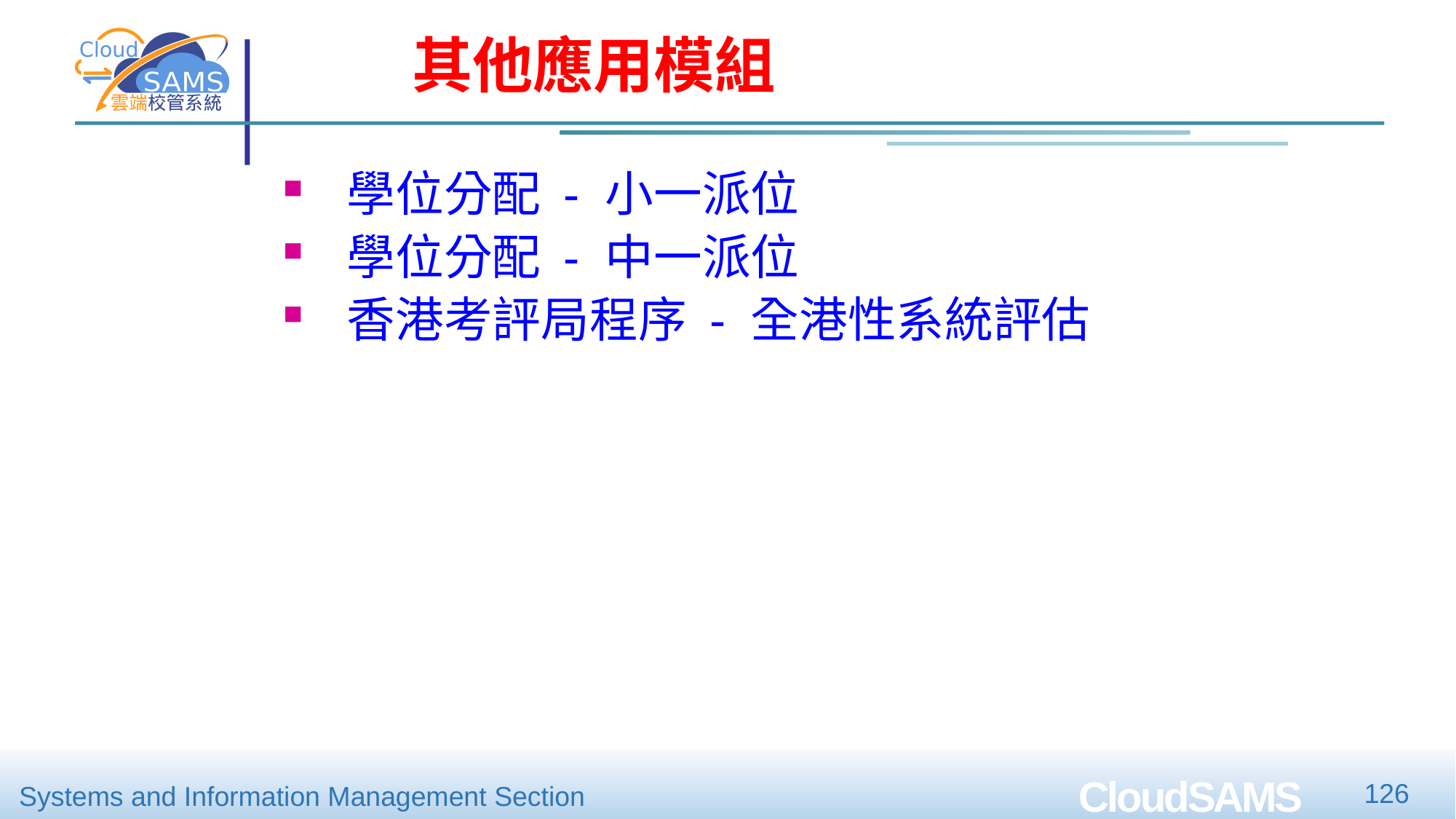

其他應用模組
學位分配 - 小一派位
學位分配 - 中一派位
香港考評局程序 - 全港性系統評估

126